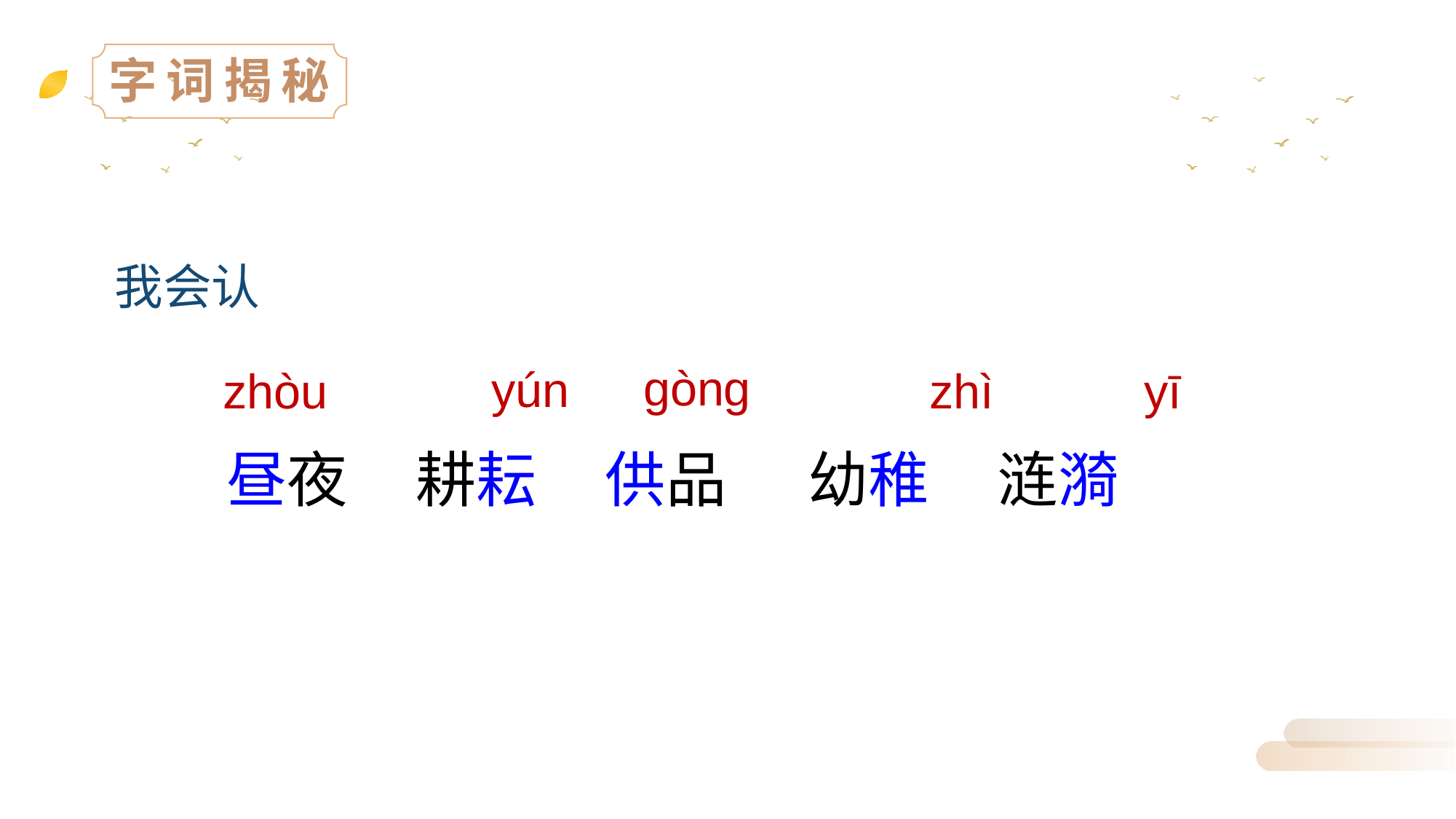

小学学科网  xuekeedu.com
小学学科网  xuekeedu.com
我会认
  gòng
 yún
 yī
zhòu
 zhì

昼夜     耕耘     供品      幼稚     涟漪